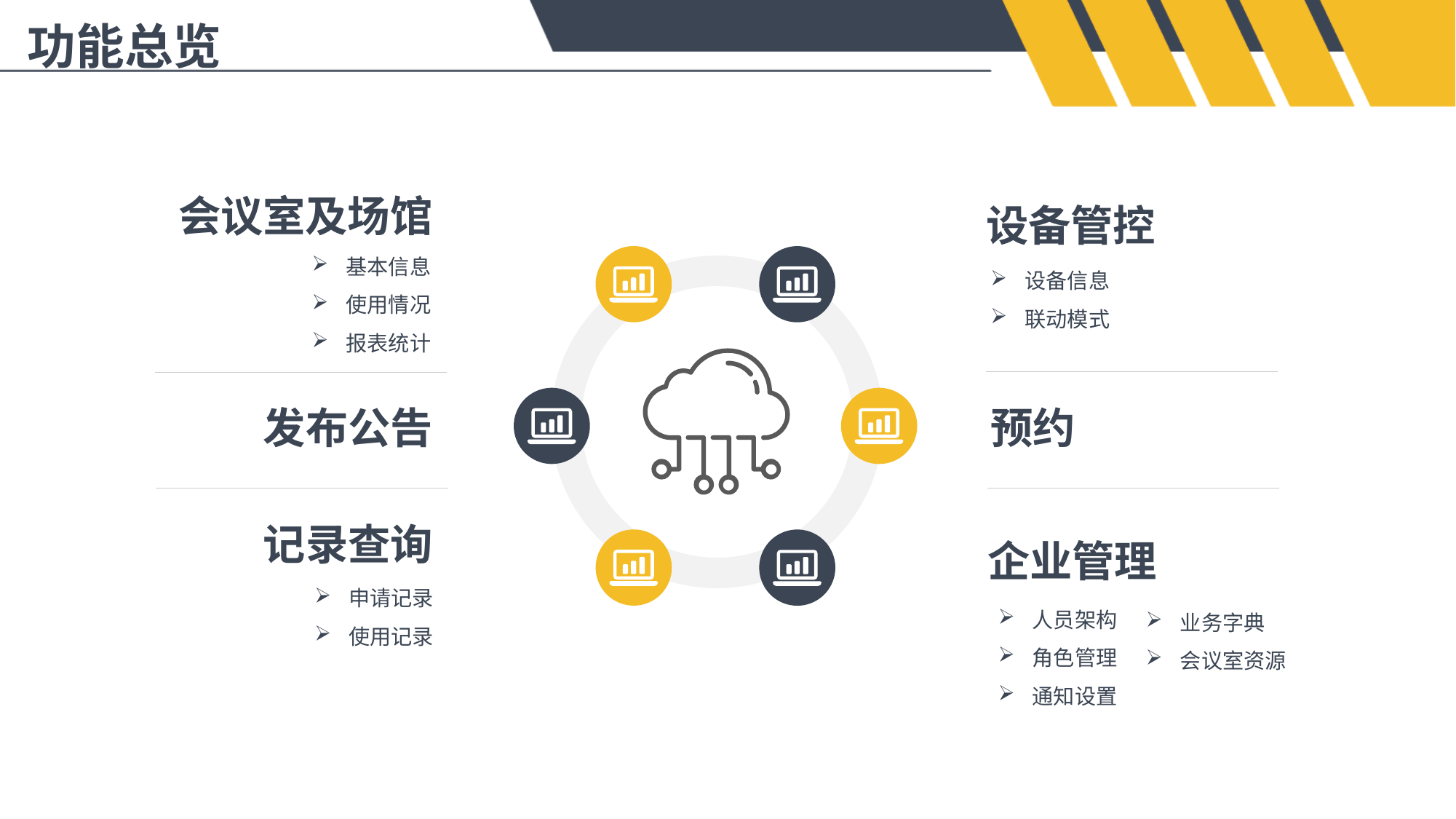

功能总览
会议室及场馆
设备管控
基本信息
使用情况
报表统计

设备信息
联动模式

预约
发布公告
记录查询
企业管理
申请记录
使用记录
人员架构
角色管理
通知设置
业务字典
会议室资源